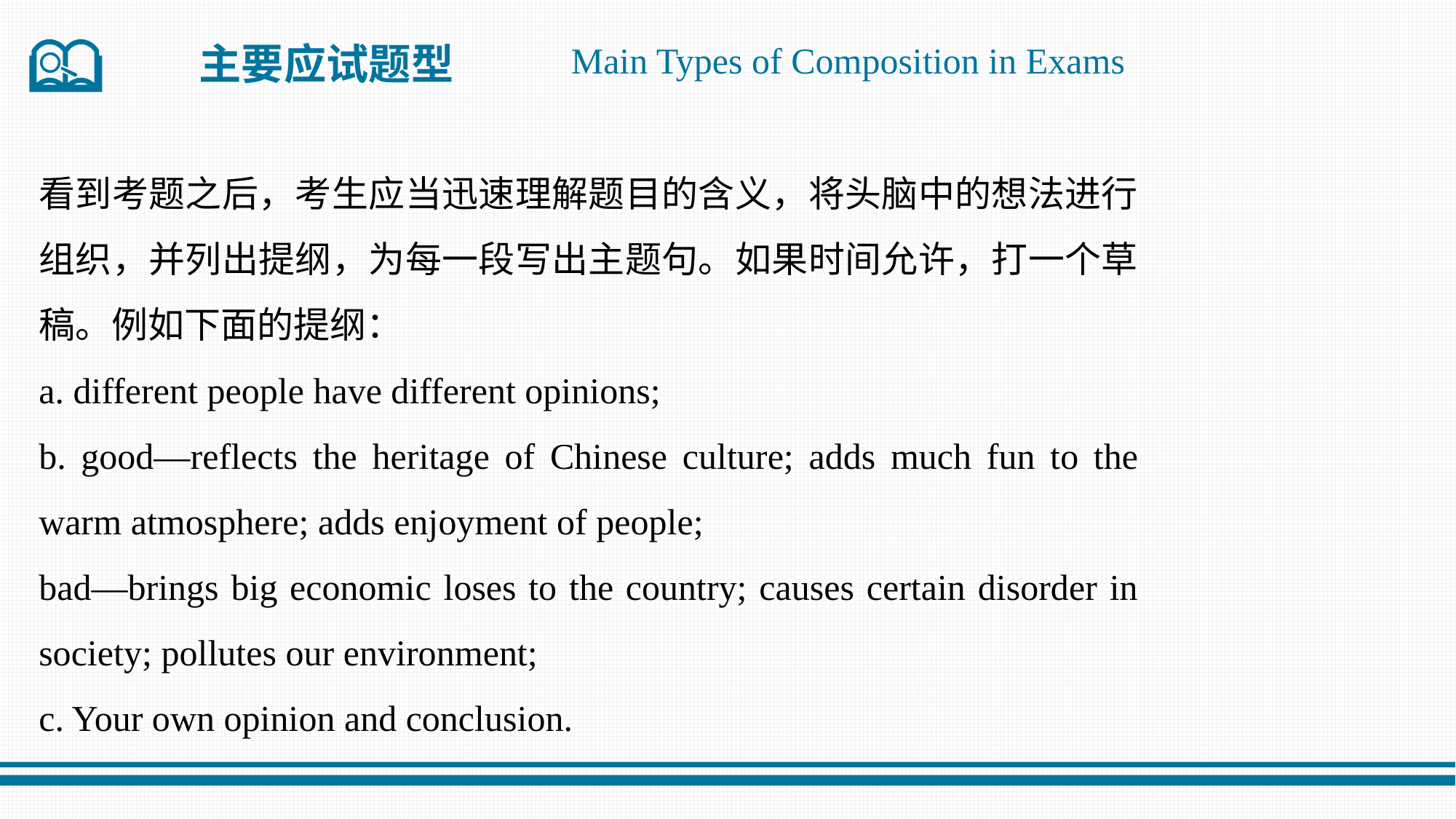

主要应试题型
Main Types of Composition in Exams
看到考题之后，考生应当迅速理解题目的含义，将头脑中的想法进行组织，并列出提纲，为每一段写出主题句。如果时间允许，打一个草稿。例如下面的提纲：
a. different people have different opinions;
b. good—reflects the heritage of Chinese culture; adds much fun to the warm atmosphere; adds enjoyment of people;
bad—brings big economic loses to the country; causes certain disorder in society; pollutes our environment;
c. Your own opinion and conclusion.